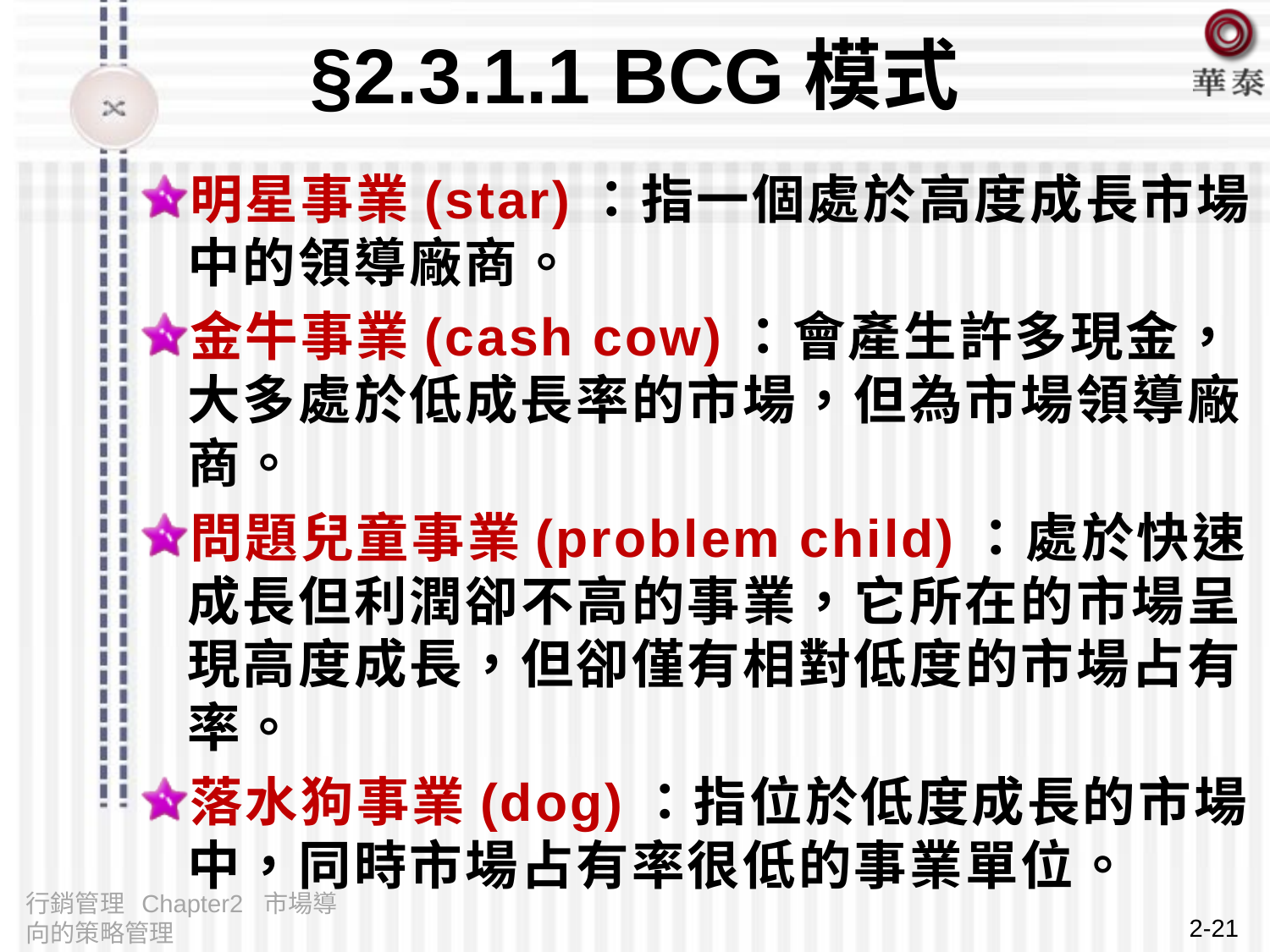

# §2.3.1.1 BCG模式
明星事業(star)：指一個處於高度成長市場中的領導廠商。
金牛事業(cash cow)：會產生許多現金，大多處於低成長率的市場，但為市場領導廠商。
問題兒童事業(problem child)：處於快速成長但利潤卻不高的事業，它所在的市場呈現高度成長，但卻僅有相對低度的市場占有率。
落水狗事業(dog)：指位於低度成長的市場中，同時市場占有率很低的事業單位。
行銷管理  Chapter2  市場導向的策略管理
2-21